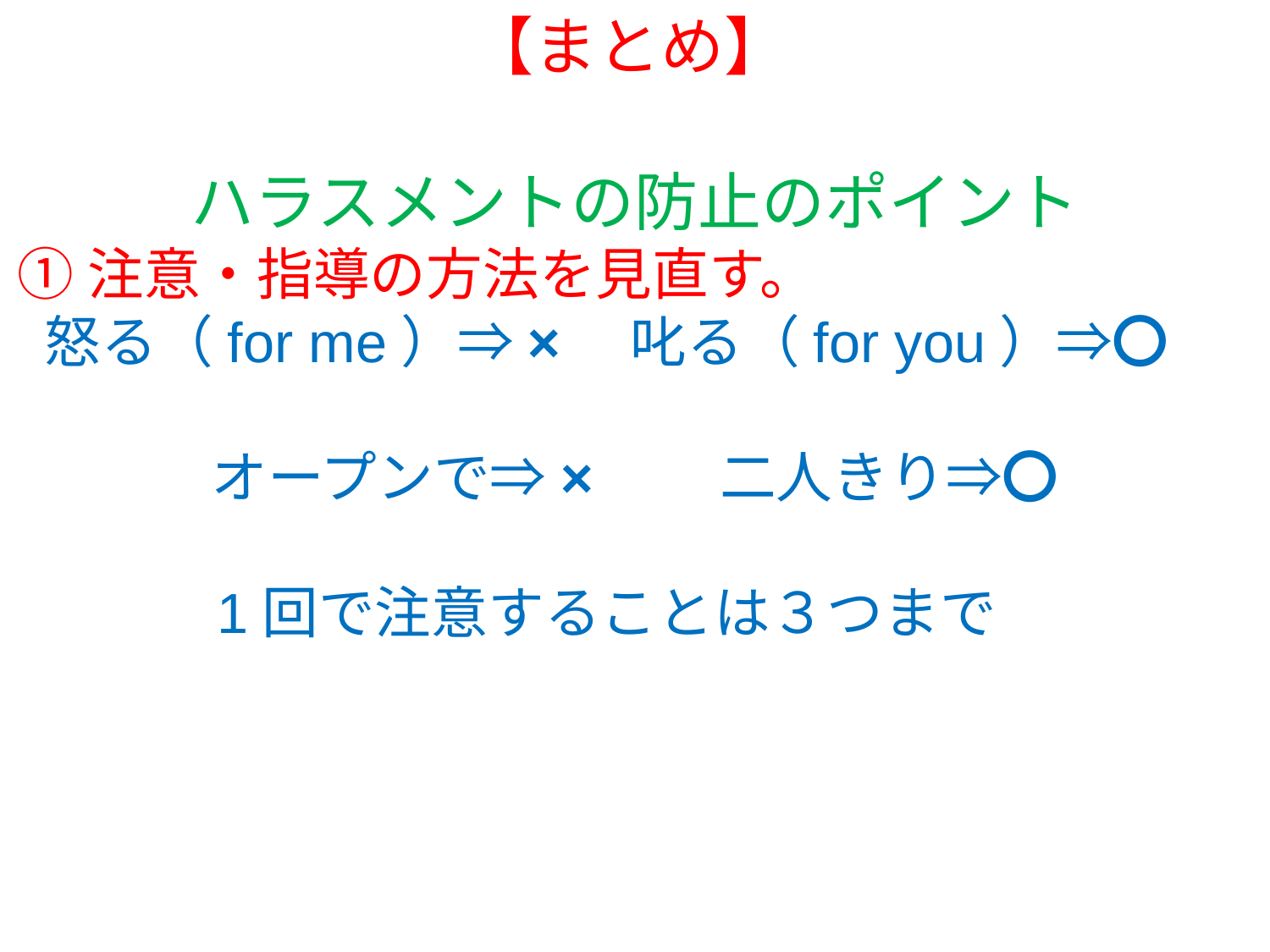

【まとめ】
ハラスメントの防止のポイント
①注意・指導の方法を見直す。
怒る（for me）⇒×　叱る（for you）⇒〇

オープンで⇒×　　二人きり⇒〇

1回で注意することは３つまで